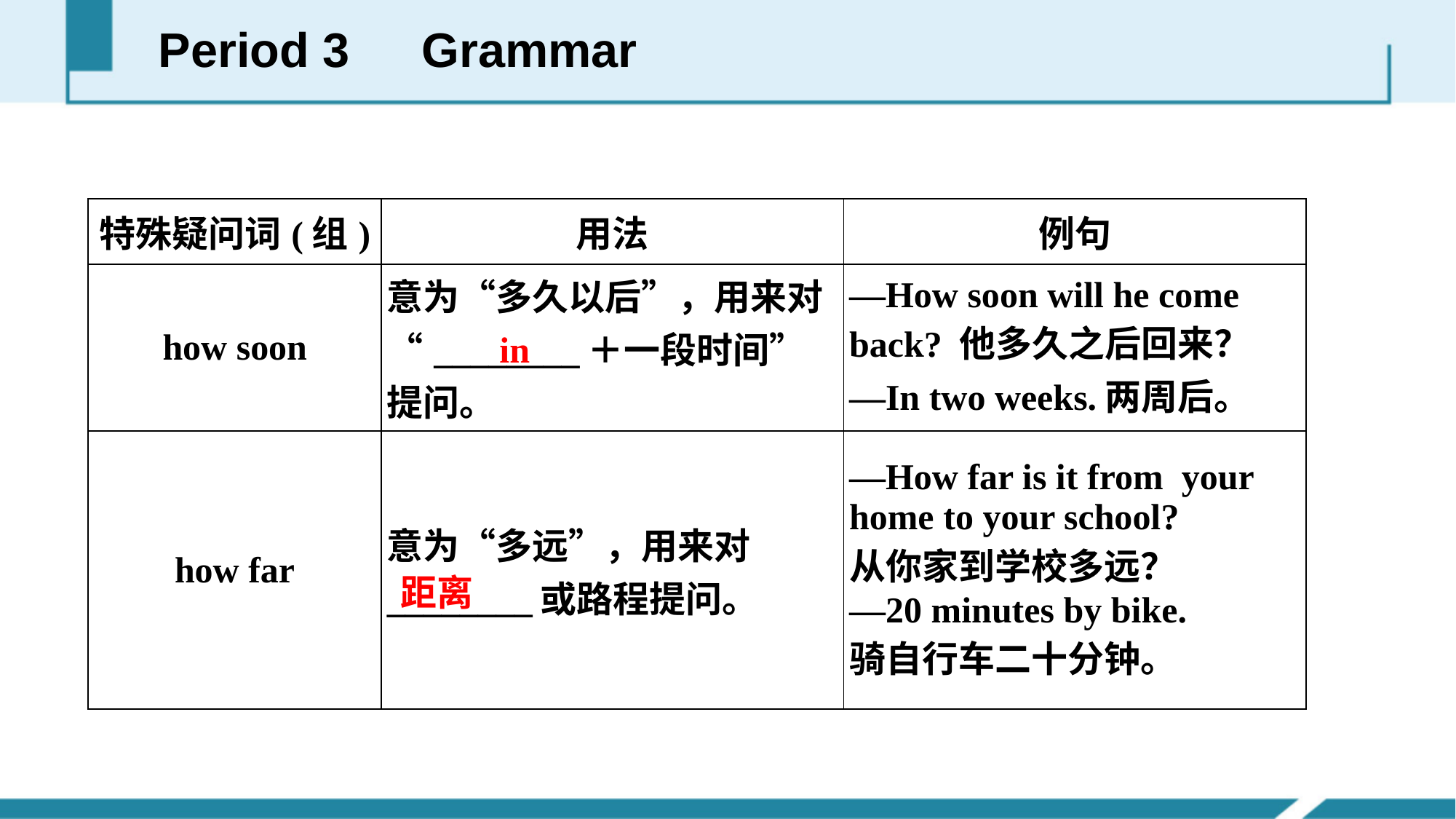

Period 3　Grammar
| 特殊疑问词(组) | 用法 | 例句 |
| --- | --- | --- |
| how soon | 意为“多久以后”，用来对“\_\_\_\_\_\_\_\_＋一段时间”提问。 | —How soon will he come back? 他多久之后回来？ —In two weeks.两周后。 |
| how far | 意为“多远”，用来对\_\_\_\_\_\_\_\_或路程提问。 | —How far is it from your home to your school? 从你家到学校多远？ —20 minutes by bike. 骑自行车二十分钟。 |
 in
距离